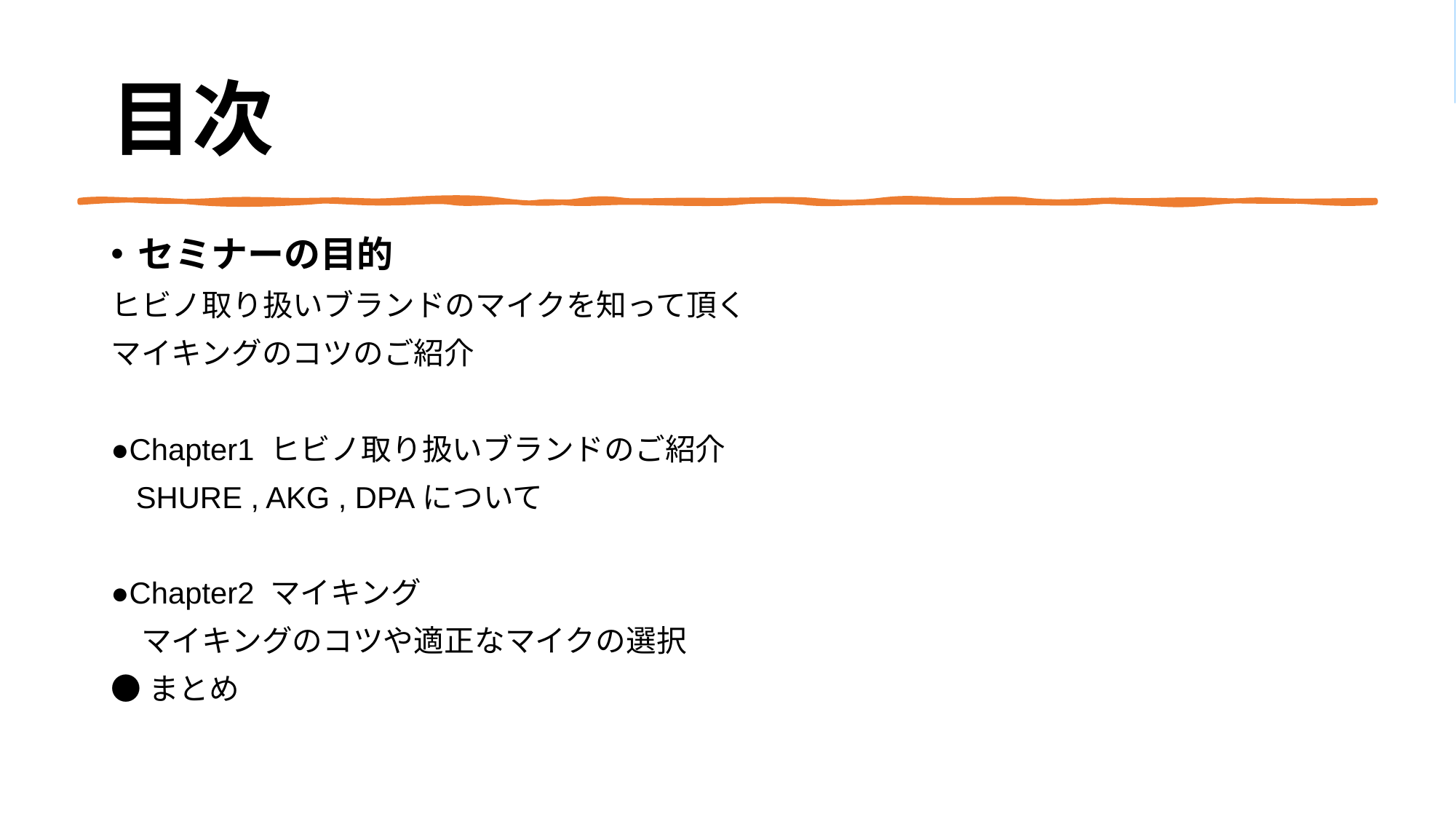

# 目次

セミナーの目的
ヒビノ取り扱いブランドのマイクを知って頂く
マイキングのコツのご紹介

●Chapter1 ヒビノ取り扱いブランドのご紹介
   SHURE , AKG , DPAについて

●Chapter2 マイキング
　マイキングのコツや適正なマイクの選択
●まとめ